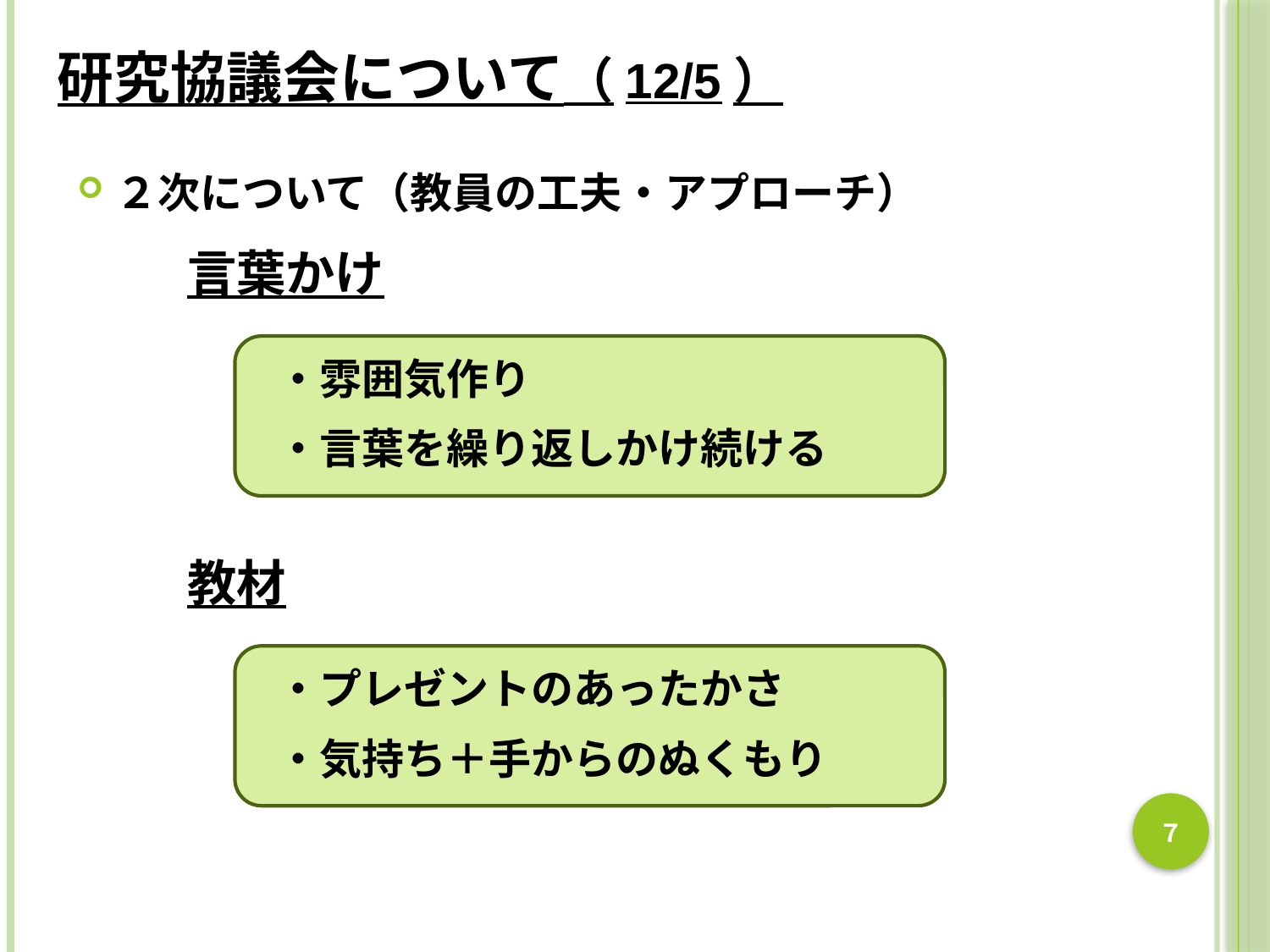

研究協議会について（12/5）
２次について（教員の工夫・アプローチ）
言葉かけ

・雰囲気作り
・言葉を繰り返しかけ続ける
教材

・プレゼントのあったかさ
・気持ち＋手からのぬくもり
７